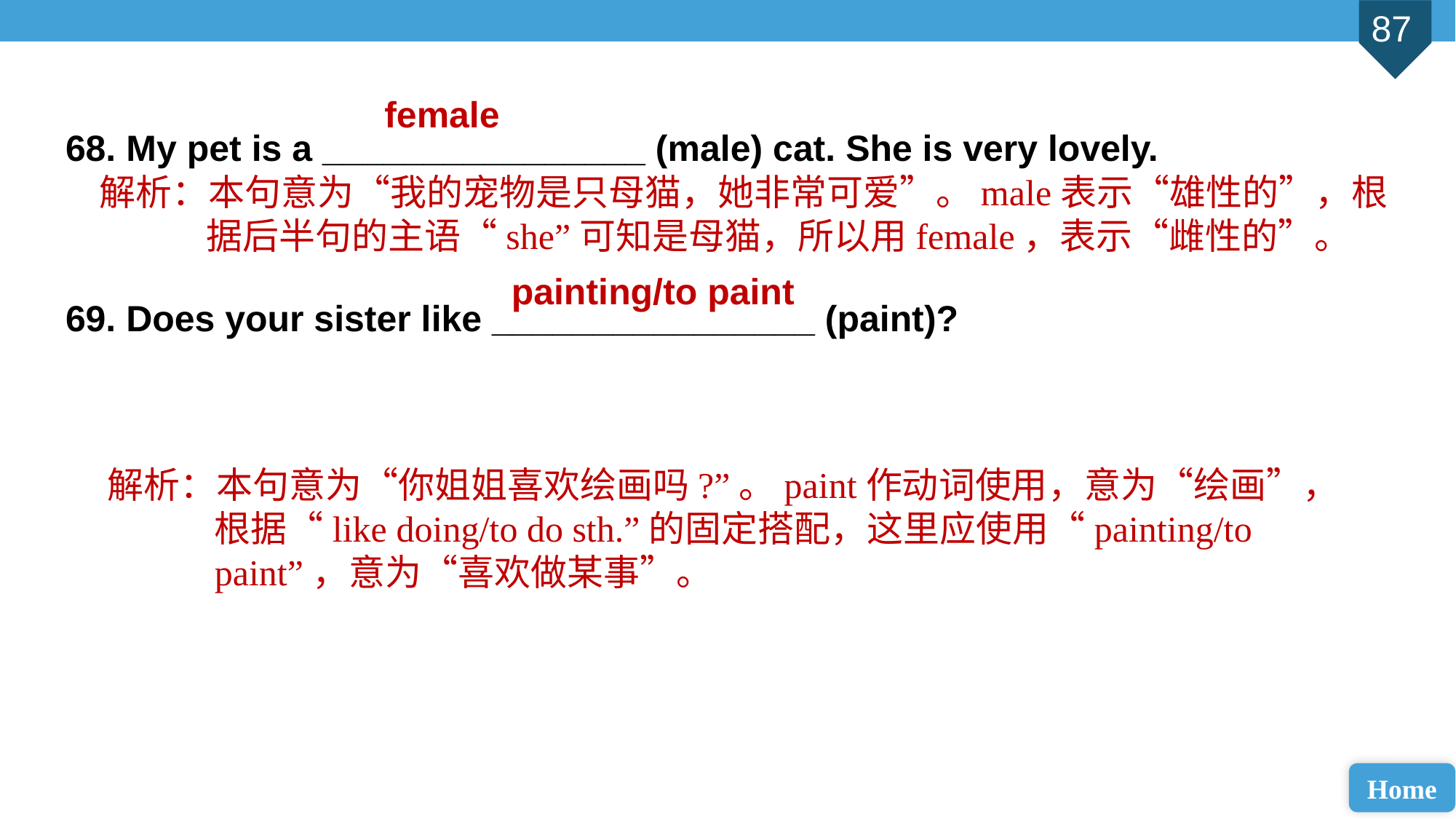

female
68. My pet is a ________________ (male) cat. She is very lovely.

69. Does your sister like ________________ (paint)?
解析：本句意为“我的宠物是只母猫，她非常可爱”。male表示“雄性的”，根据后半句的主语“she”可知是母猫，所以用female，表示“雌性的”。
painting/to paint
解析：本句意为“你姐姐喜欢绘画吗?”。paint作动词使用，意为“绘画”，根据“like doing/to do sth.”的固定搭配，这里应使用“painting/to paint”，意为“喜欢做某事”。